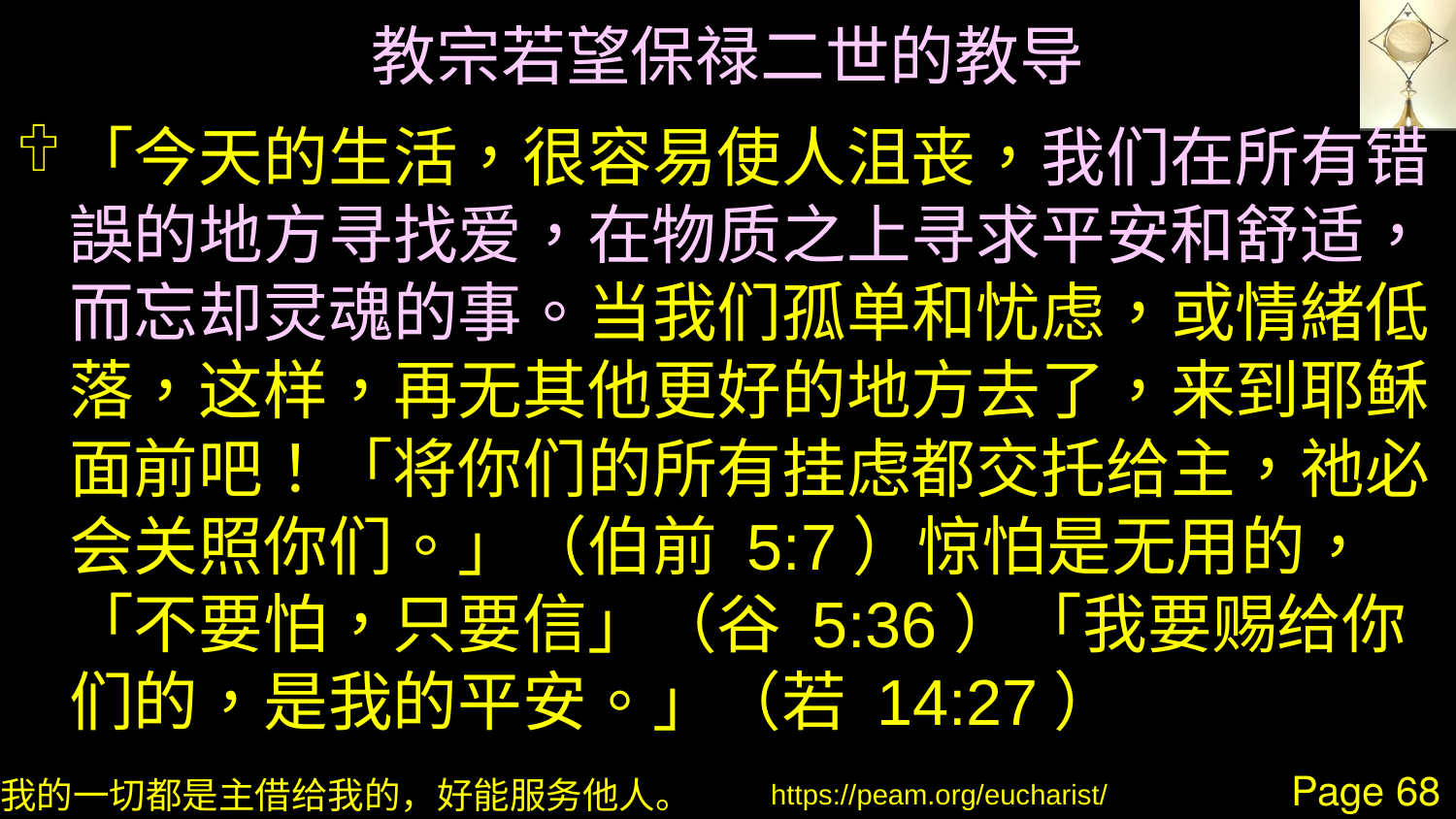

# 教宗若望保禄二世的教导
「今天的生活，很容易使人沮丧，我们在所有错誤的地方寻找爱，在物质之上寻求平安和舒适，而忘却灵魂的事。当我们孤单和忧虑，或情緒低落，这样，再无其他更好的地方去了，来到耶稣面前吧！「将你们的所有挂虑都交托给主，祂必会关照你们。」（伯前 5:7）惊怕是无用的，「不要怕，只要信」（谷 5:36）「我要赐给你们的，是我的平安。」（若 14:27）